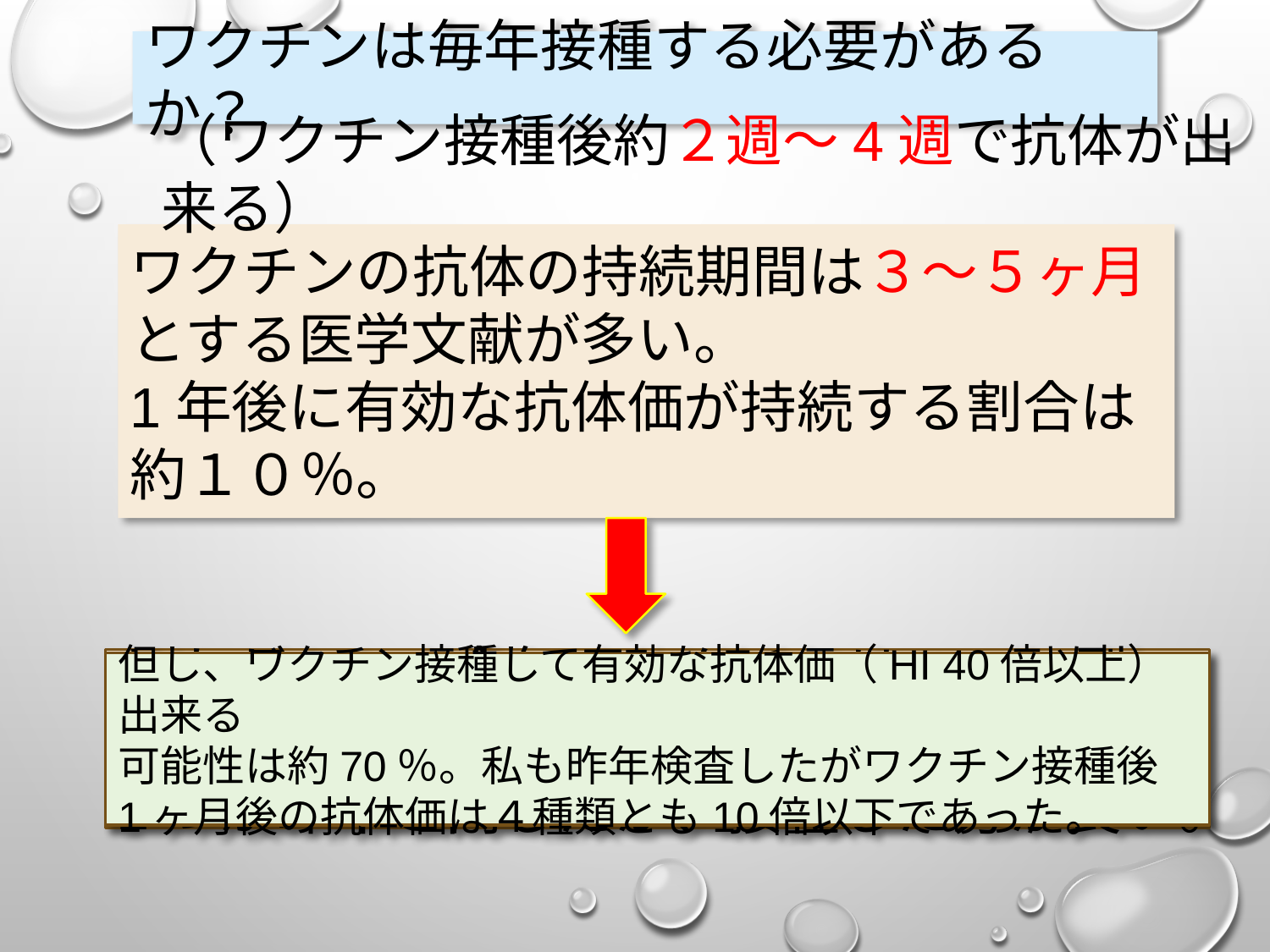

ワクチンは毎年接種する必要があるか？
（ワクチン接種後約２週～4週で抗体が出来る）
ワクチンの抗体の持続期間は３～５ヶ月とする医学文献が多い。
1年後に有効な抗体価が持続する割合は
約１０％。

したがって、今年のワクチンは４つの型のうち
2つが昨年と同じだが、接種した方が良い。
但し、ワクチン接種して有効な抗体価（HI 40倍以上）出来る
可能性は約70％。私も昨年検査したがワクチン接種後1ヶ月後の抗体価は４種類とも10倍以下であった。